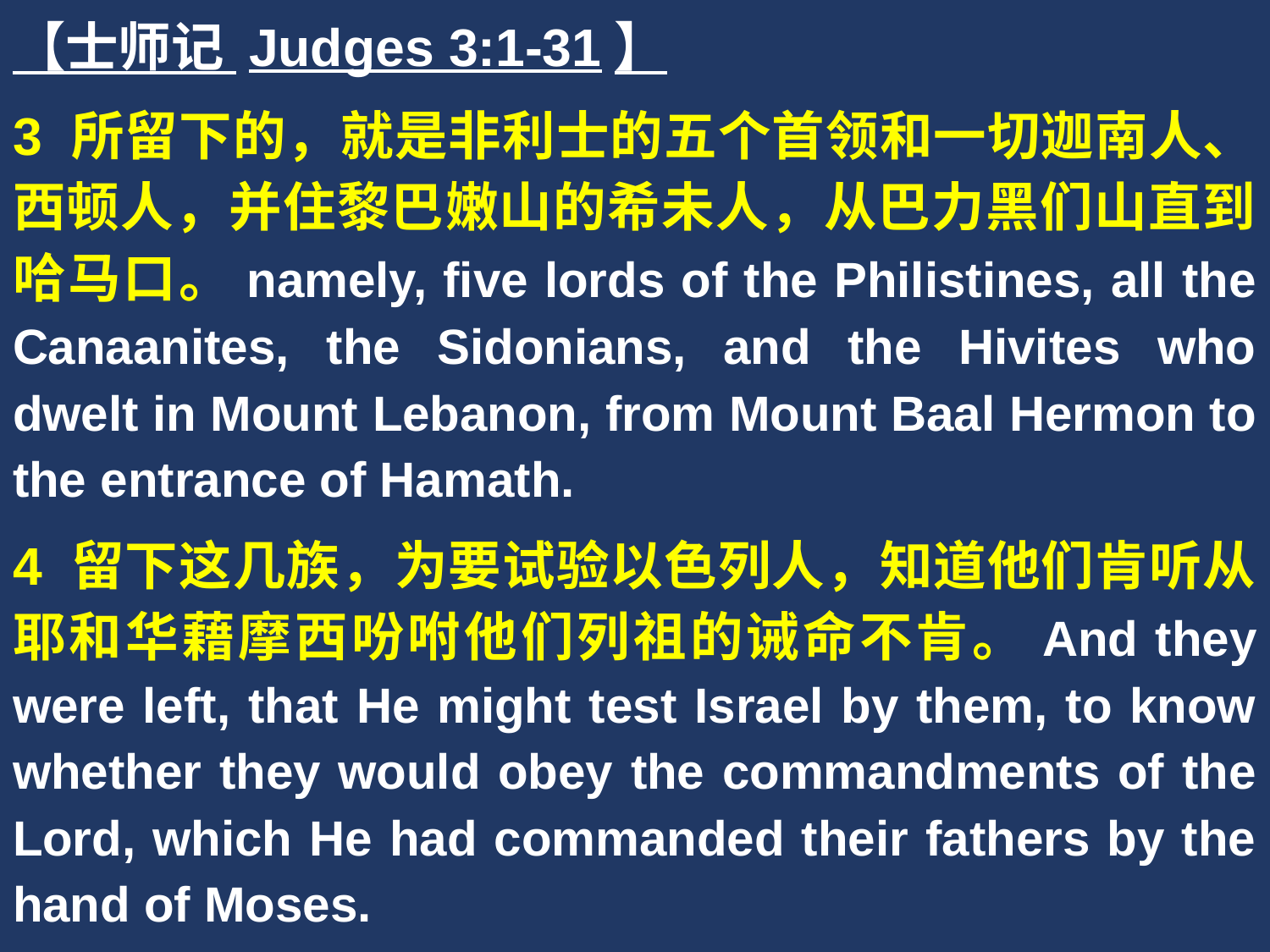

【士师记 Judges 3:1-31】
3 所留下的，就是非利士的五个首领和一切迦南人、西顿人，并住黎巴嫩山的希未人，从巴力黑们山直到哈马口。namely, five lords of the Philistines, all the Canaanites, the Sidonians, and the Hivites who dwelt in Mount Lebanon, from Mount Baal Hermon to the entrance of Hamath.
4 留下这几族，为要试验以色列人，知道他们肯听从耶和华藉摩西吩咐他们列祖的诫命不肯。And they were left, that He might test Israel by them, to know whether they would obey the commandments of the Lord, which He had commanded their fathers by the hand of Moses.